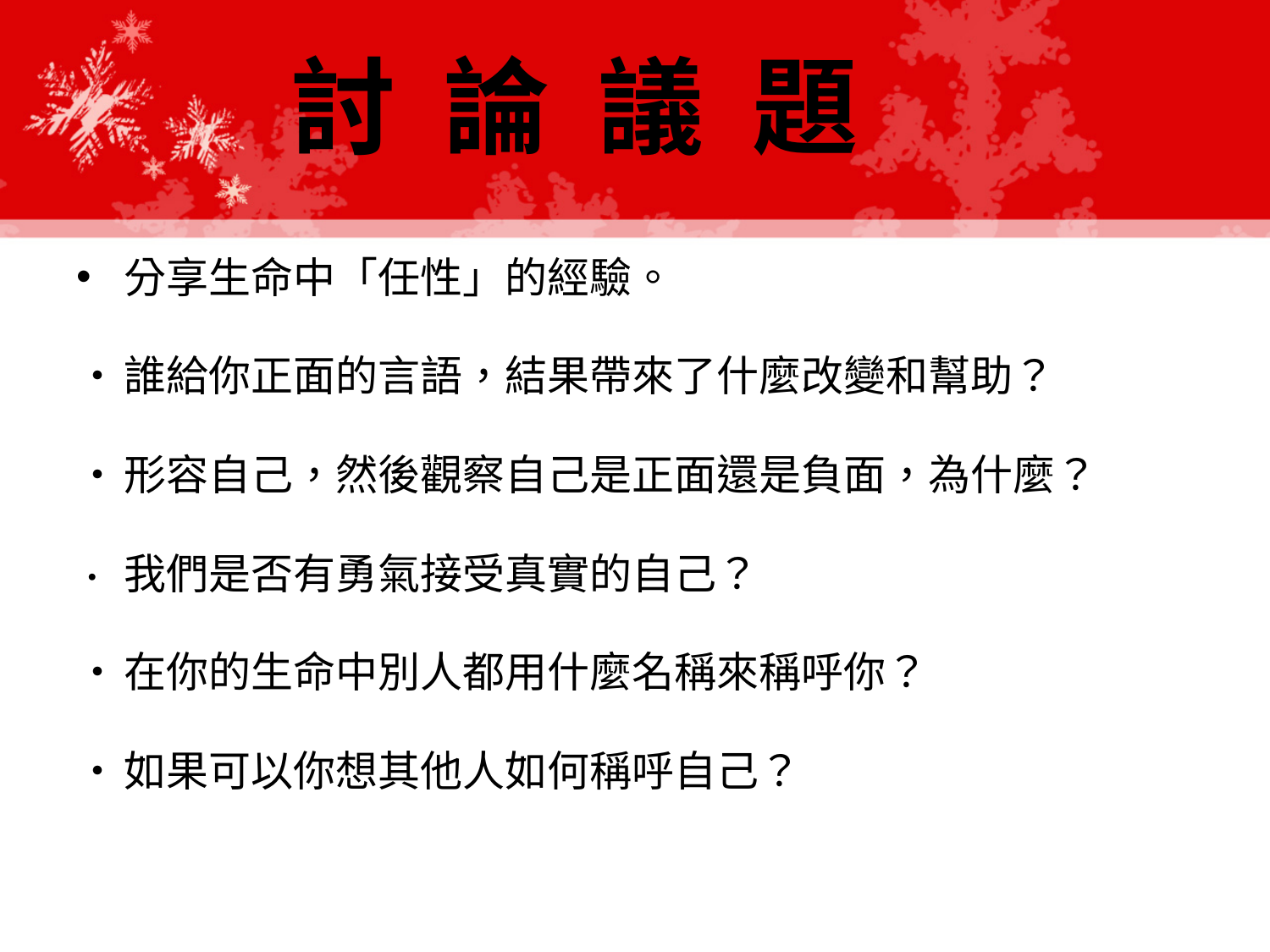

# 討  論  議  題
分享生命中「任性」的經驗。

•	誰給你正面的言語，結果帶來了什麼改變和幫助？

•	形容自己，然後觀察自己是正面還是負面，為什麼？

•	我們是否有勇氣接受真實的自己？

•	在你的生命中別人都用什麼名稱來稱呼你？

•	如果可以你想其他人如何稱呼自己？